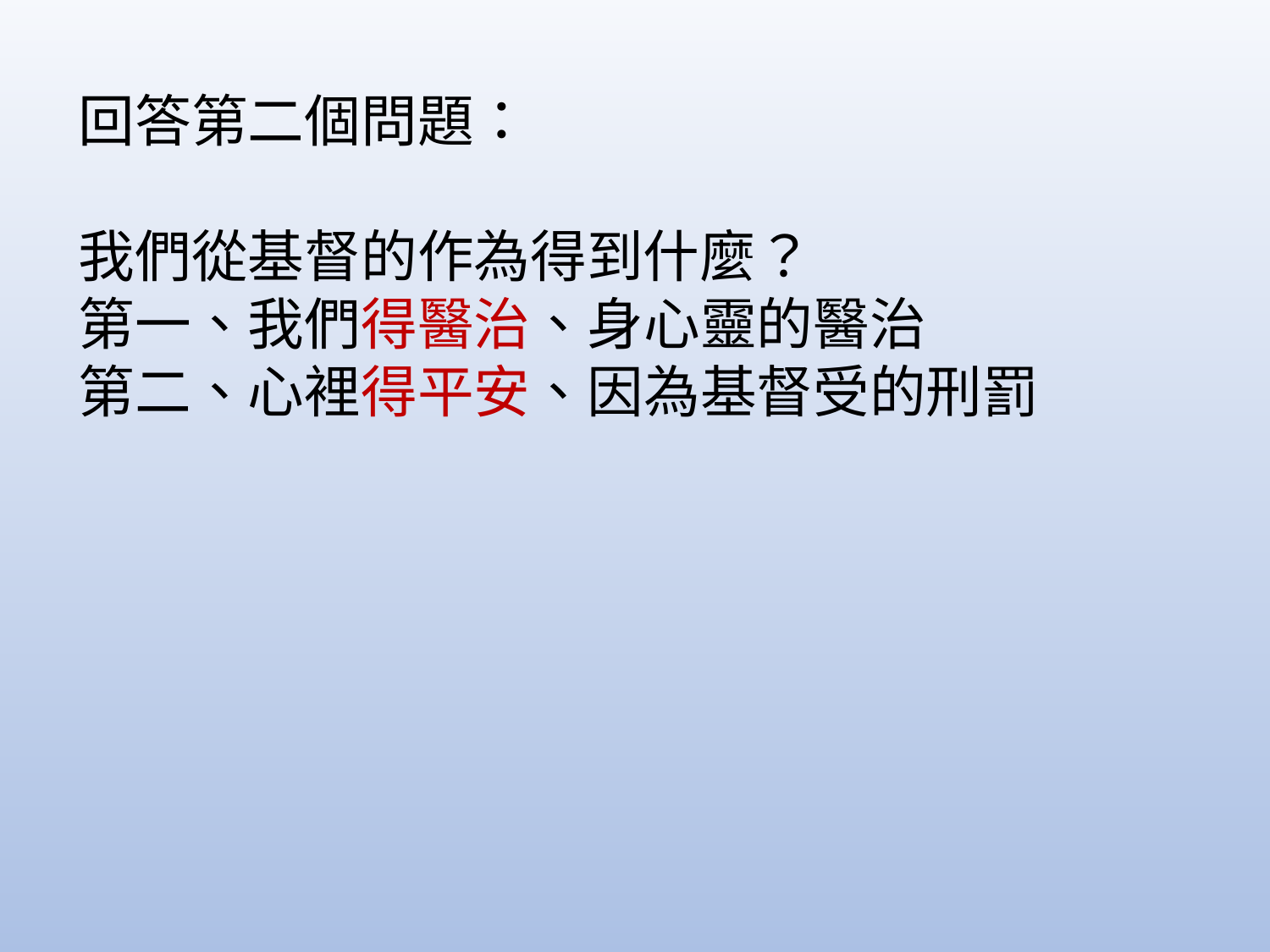

回答第二個問題：

我們從基督的作為得到什麼？
第一、我們得醫治、身心靈的醫治
第二、心裡得平安、因為基督受的刑罰